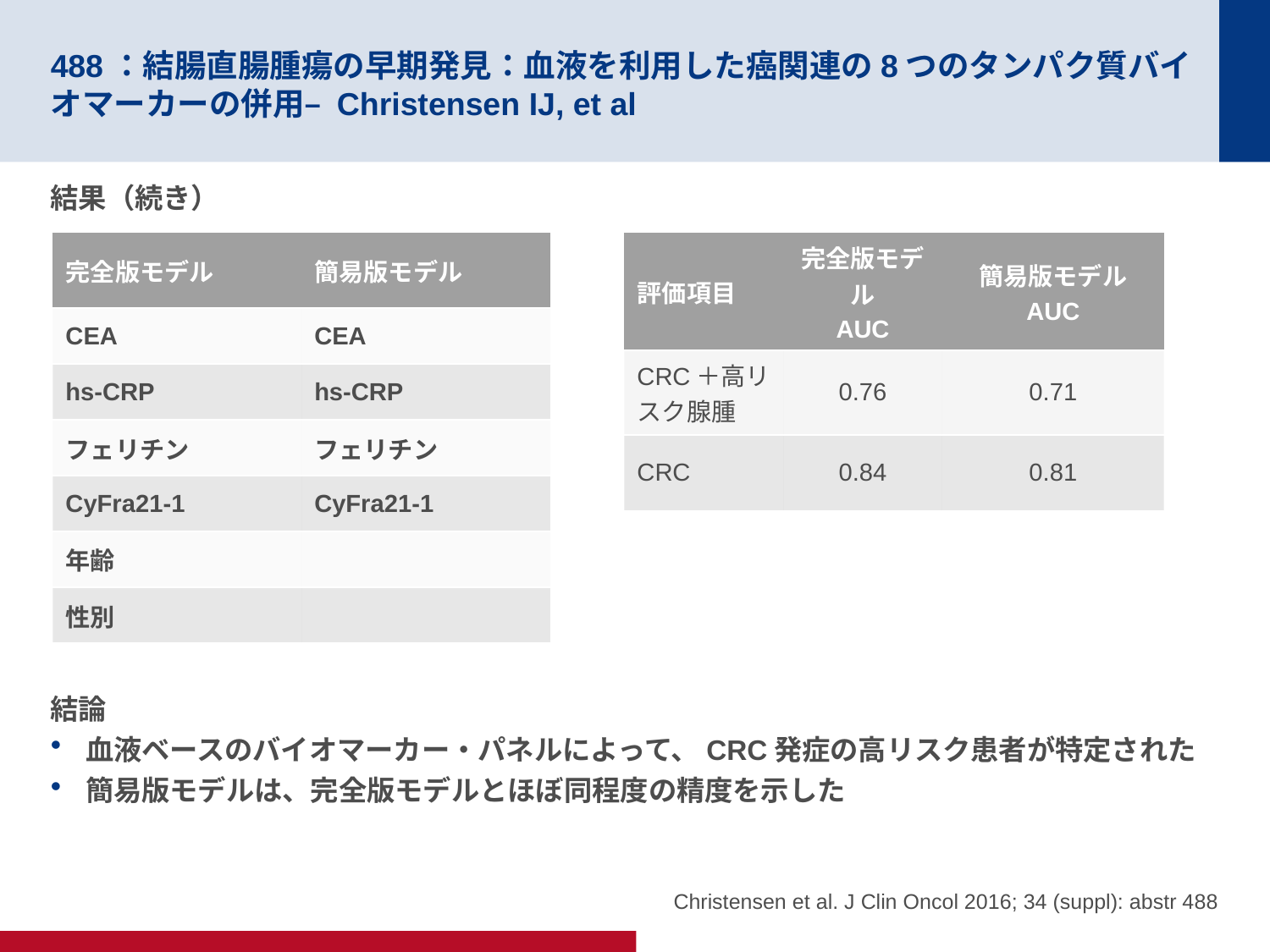

# 488：結腸直腸腫瘍の早期発見：血液を利用した癌関連の8つのタンパク質バイオマーカーの併用– Christensen IJ, et al
結果（続き）

結論
血液ベースのバイオマーカー・パネルによって、CRC発症の高リスク患者が特定された
簡易版モデルは、完全版モデルとほぼ同程度の精度を示した

| 完全版モデル | 簡易版モデル |
| --- | --- |
| CEA | CEA |
| hs-CRP | hs-CRP |
| フェリチン | フェリチン |
| CyFra21-1 | CyFra21-1 |
| 年齢 |  |
| 性別 |  |
| 評価項目 | 完全版モデル AUC | 簡易版モデル AUC |
| --- | --- | --- |
| CRC＋高リスク腺腫 | 0.76 | 0.71 |
| CRC | 0.84 | 0.81 |
Christensen et al. J Clin Oncol 2016; 34 (suppl): abstr 488